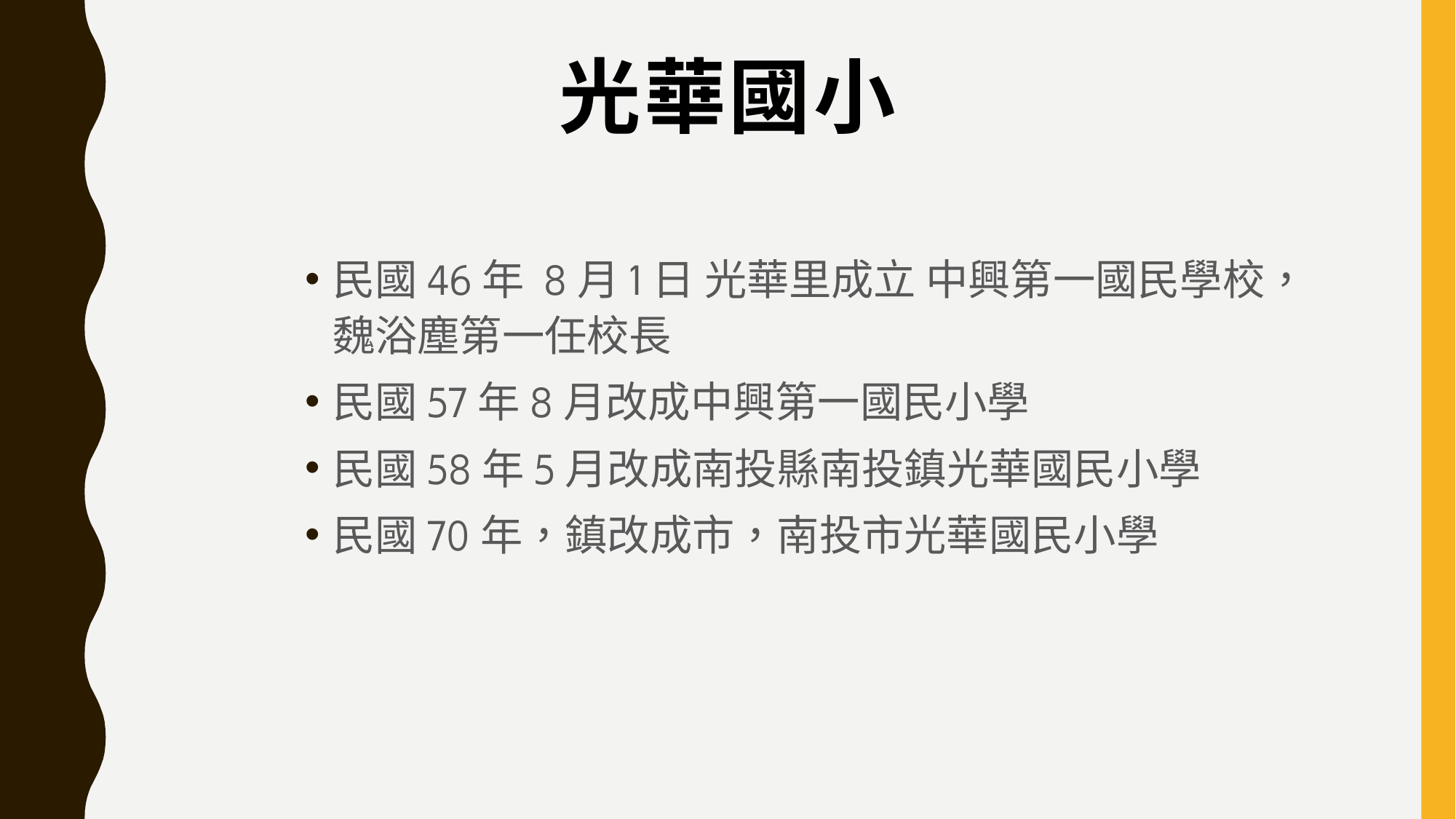

# 光華國小
民國46年 8月1日 光華里成立 中興第一國民學校，魏浴塵第一任校長
民國57年8月改成中興第一國民小學
民國58年5月改成南投縣南投鎮光華國民小學
民國70年，鎮改成市，南投市光華國民小學